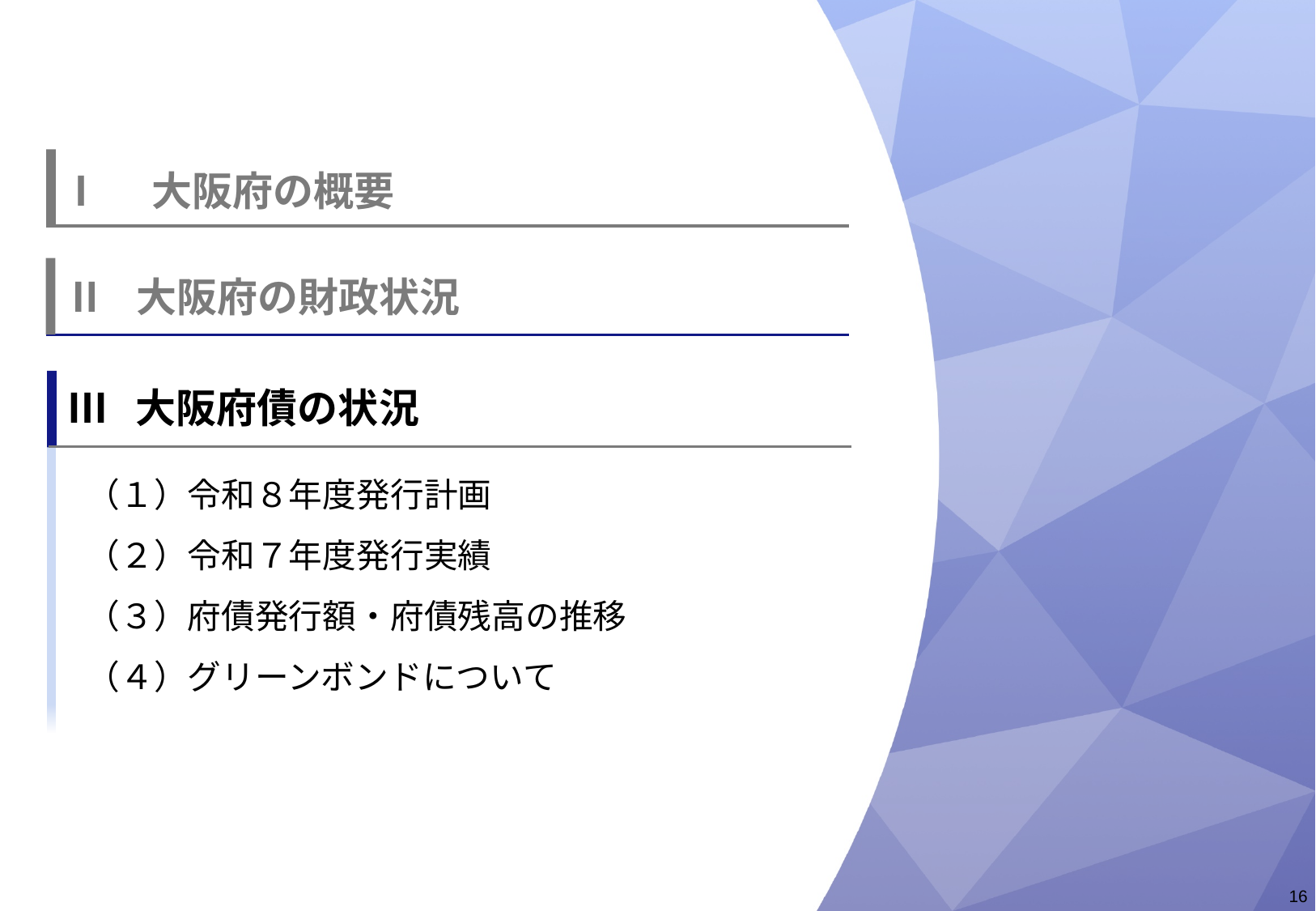

Ⅰ　大阪府の概要

Ⅲ  大阪府債の状況
Ⅱ	 大阪府の財政状況

（１）令和８年度発行計画
（２）令和７年度発行実績
（３）府債発行額・府債残高の推移
（４）グリーンボンドについて
16